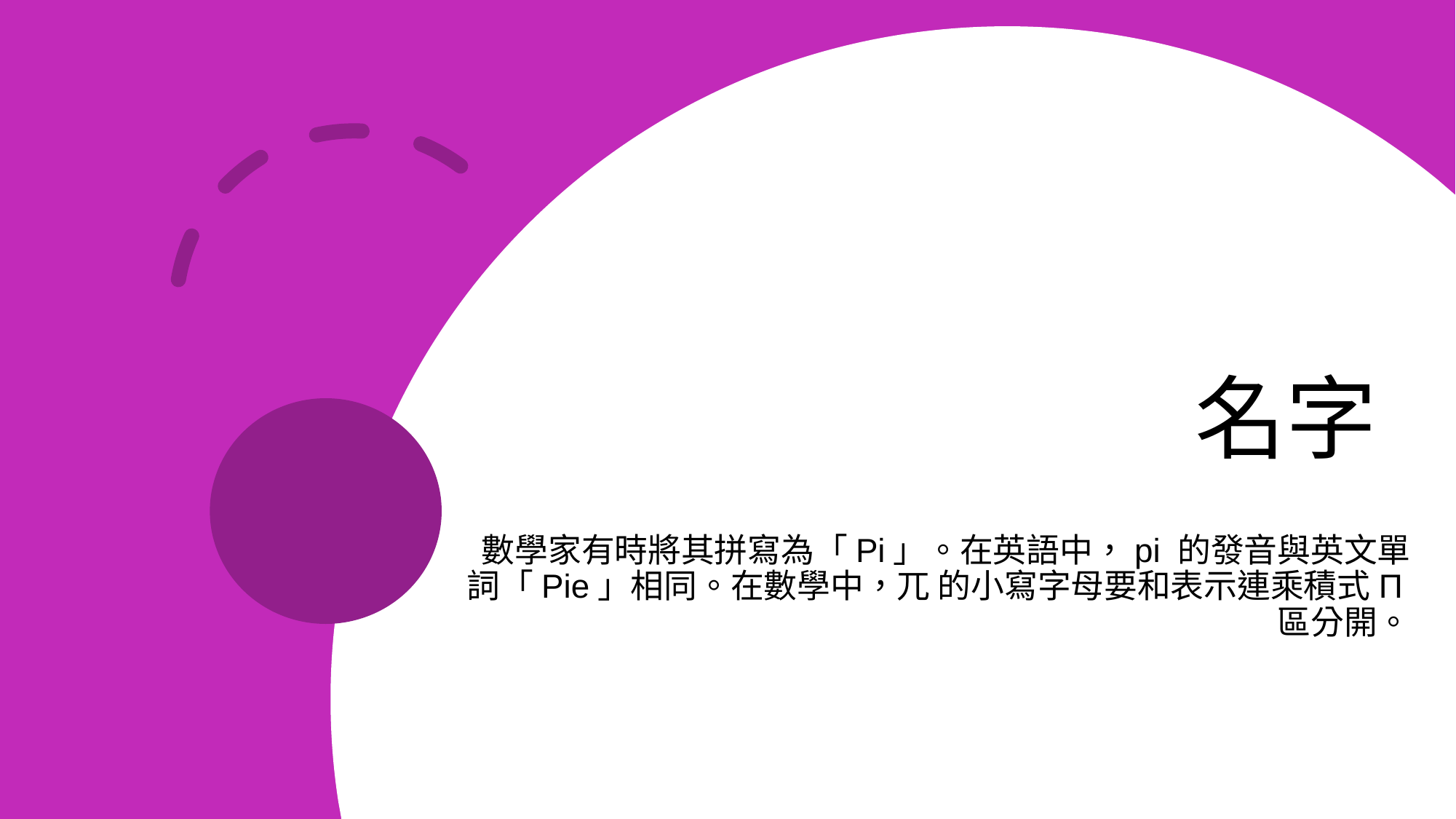

# 名字

數學家有時將其拼寫為「Pi」。在英語中，pi 的發音與英文單詞「Pie」相同。在數學中，兀 的小寫字母要和表示連乘積式Π區分開。